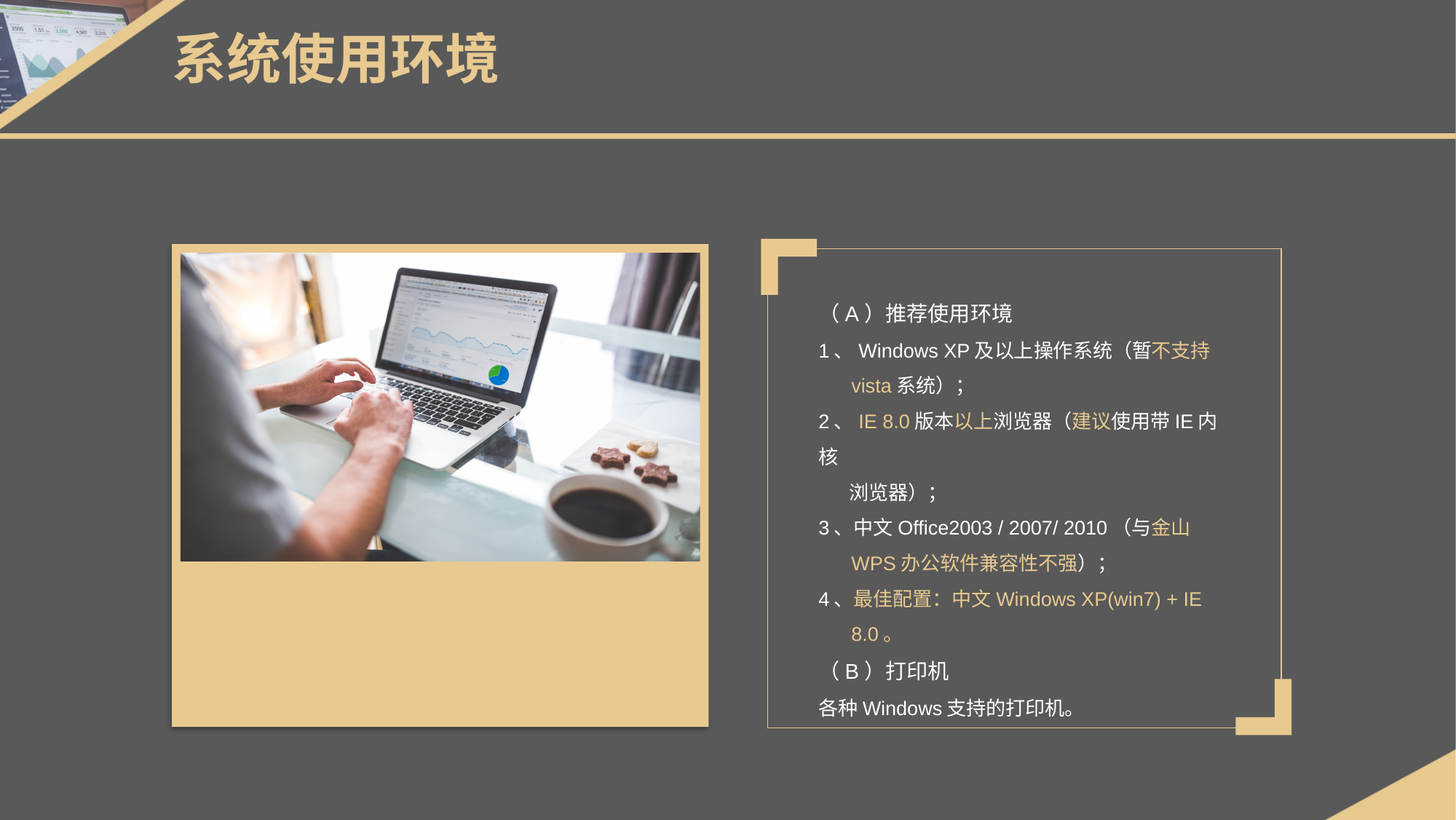

系统使用环境

（A）推荐使用环境
1、Windows XP及以上操作系统（暂不支持
      vista系统）；
2、IE 8.0版本以上浏览器（建议使用带IE内核
      浏览器）；
3、中文Office2003 / 2007/ 2010（与金山
      WPS办公软件兼容性不强）；
4、最佳配置：中文Windows XP(win7) + IE
      8.0。
（B）打印机
各种Windows支持的打印机。